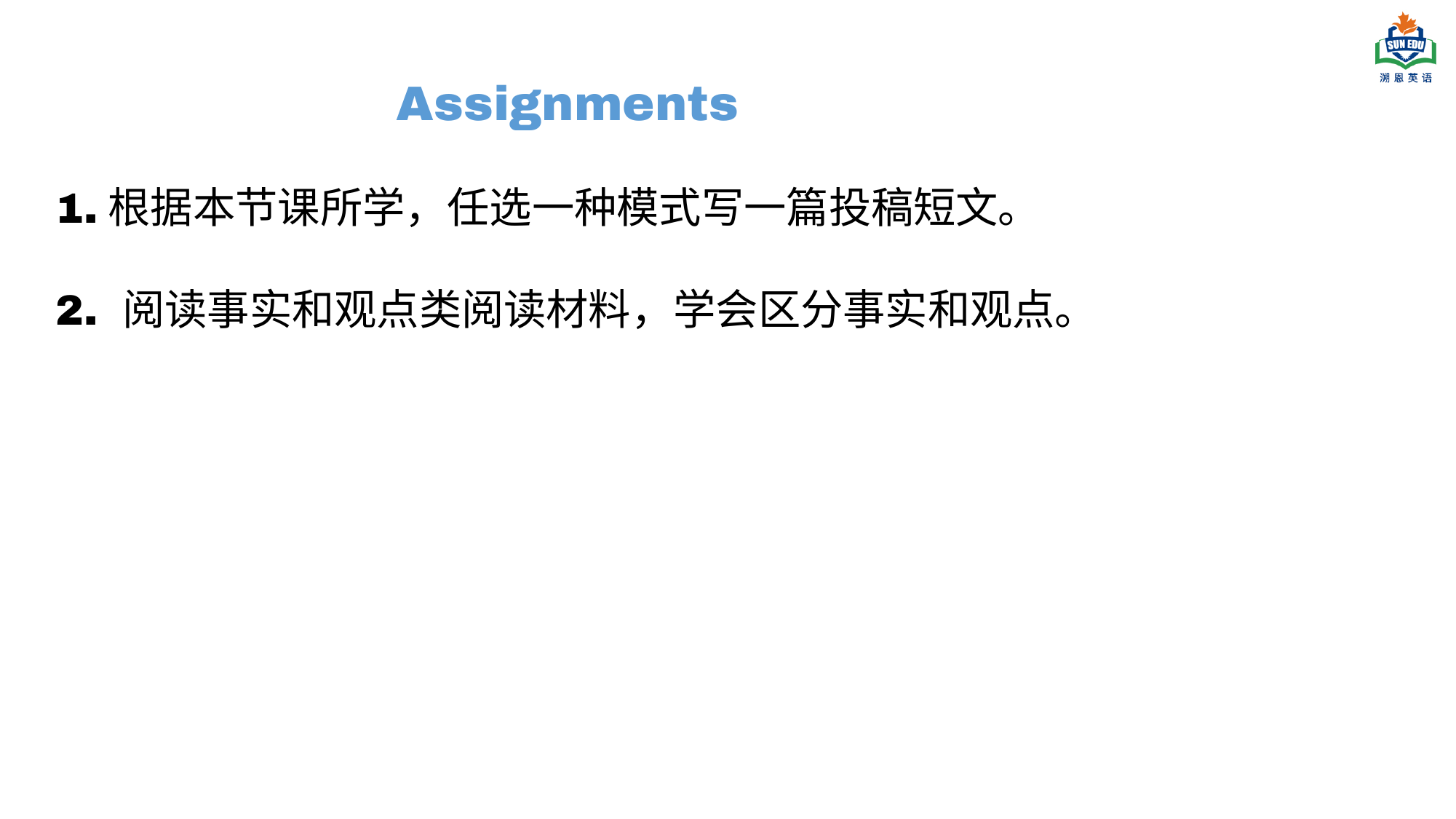

Assignments

1.根据本节课所学，任选一种模式写一篇投稿短文。

2. 阅读事实和观点类阅读材料，学会区分事实和观点。